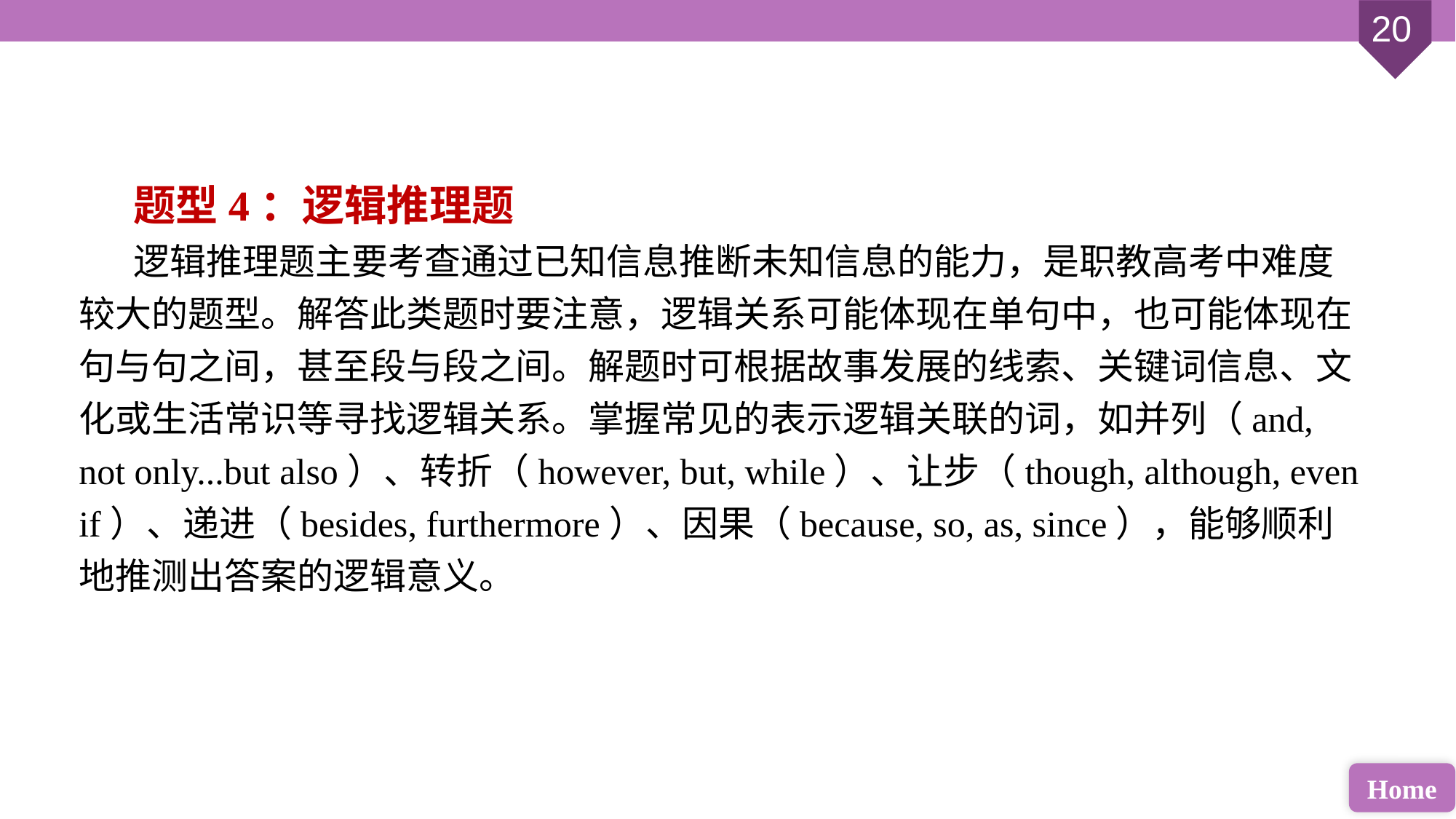

题型4：逻辑推理题
逻辑推理题主要考查通过已知信息推断未知信息的能力，是职教高考中难度较大的题型。解答此类题时要注意，逻辑关系可能体现在单句中，也可能体现在句与句之间，甚至段与段之间。解题时可根据故事发展的线索、关键词信息、文化或生活常识等寻找逻辑关系。掌握常见的表示逻辑关联的词，如并列（and, not only...but also）、转折（however, but, while）、让步（though, although, even if）、递进（besides, furthermore）、因果（because, so, as, since），能够顺利地推测出答案的逻辑意义。